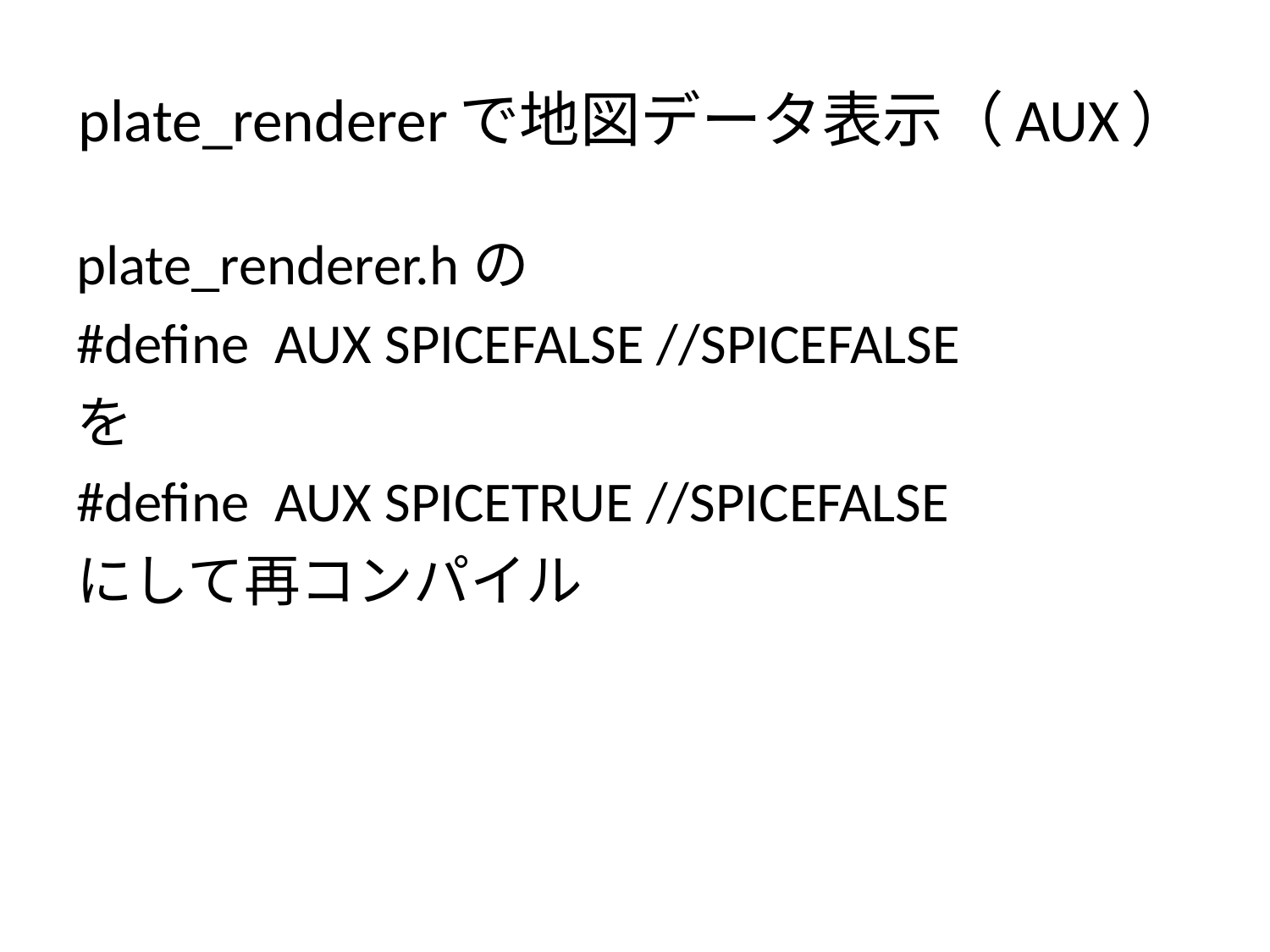

# plate_rendererで地図データ表示（AUX）
plate_renderer.hの
#define  AUX SPICEFALSE //SPICEFALSE
を
#define  AUX SPICETRUE //SPICEFALSE
にして再コンパイル